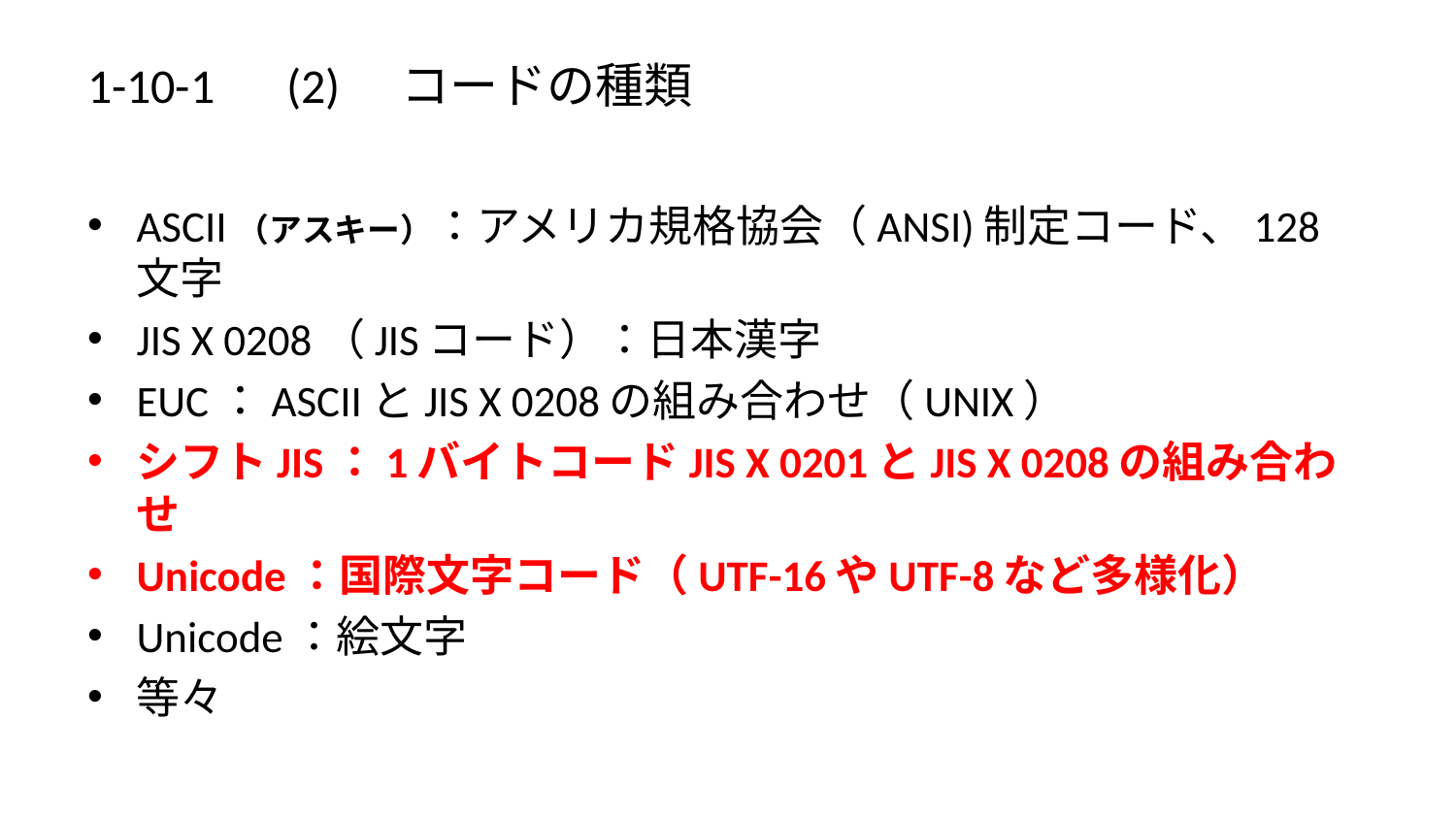

# 1-10-1　(2)　コードの種類
ASCII（アスキー）：アメリカ規格協会（ANSI)制定コード、128文字
JIS X 0208（JISコード）：日本漢字
EUC：ASCIIとJIS X 0208の組み合わせ（UNIX）
シフトJIS：1バイトコードJIS X 0201とJIS X 0208の組み合わせ
Unicode：国際文字コード（UTF-16やUTF-8など多様化）
Unicode：絵文字
等々